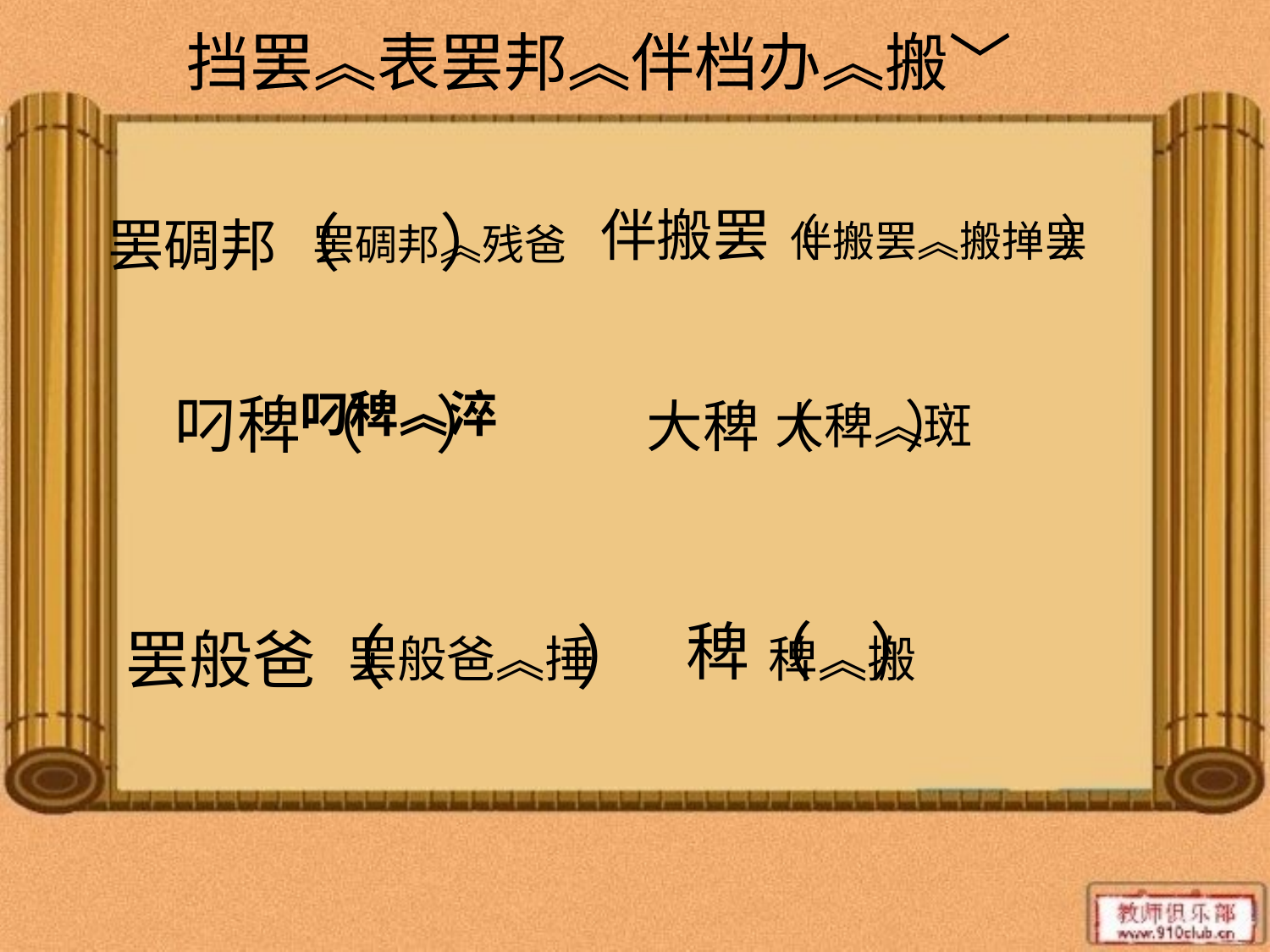

挡罢︽表罢邦︽伴档办︽搬﹀
罢碉邦（       ）
伴搬罢（                      ）
伴搬罢︽搬掸罢
罢碉邦︽残爸

叼稗（     ）
    大稗︽斑
叼稗︽淬
大稗（       ）
罢般爸（            ）
稗（    ）
稗︽搬
罢般爸︽捶